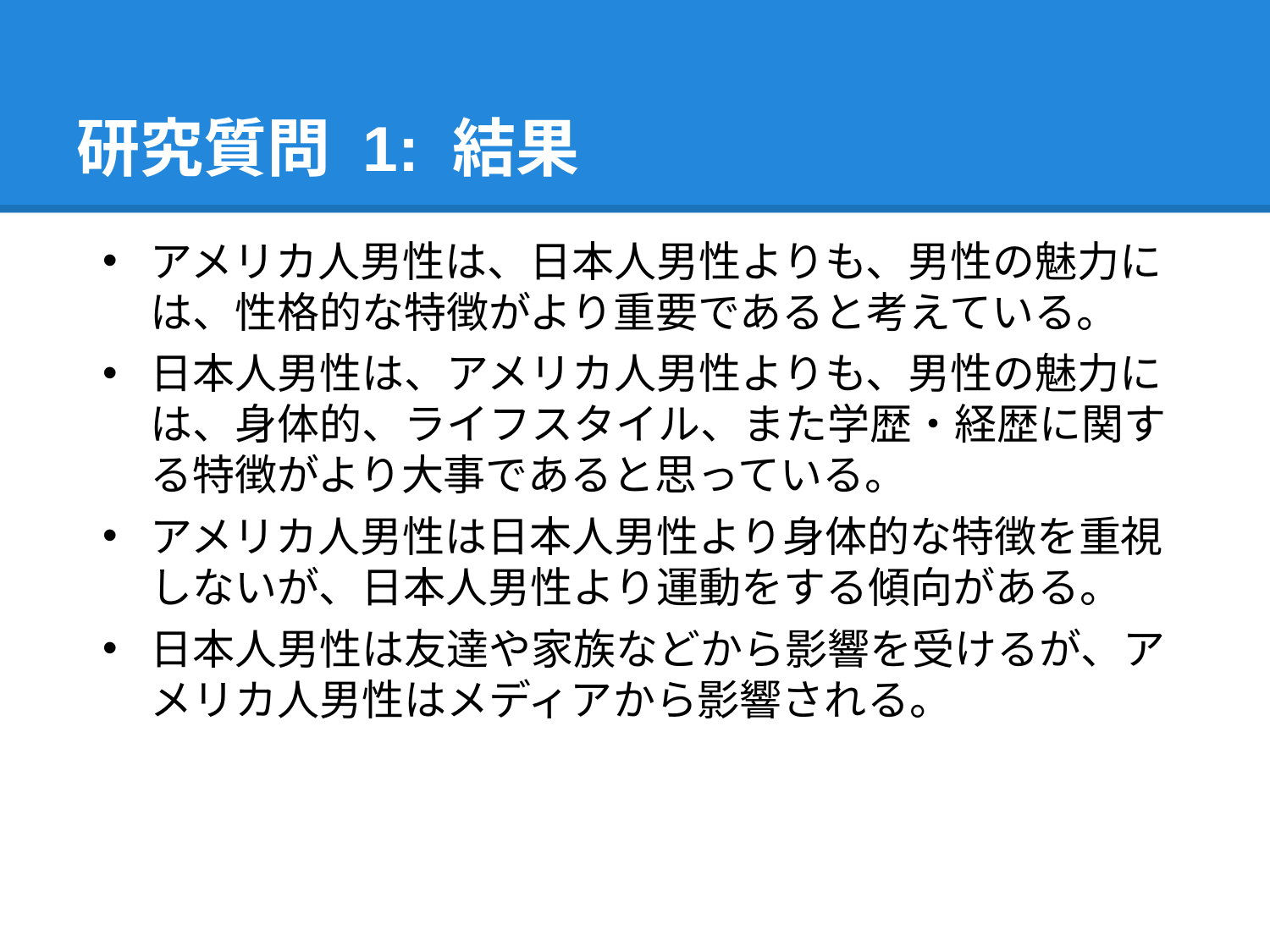

# 研究質問 1: 結果
アメリカ人男性は、日本人男性よりも、男性の魅力には、性格的な特徴がより重要であると考えている。
日本人男性は、アメリカ人男性よりも、男性の魅力には、身体的、ライフスタイル、また学歴・経歴に関する特徴がより大事であると思っている。
アメリカ人男性は日本人男性より身体的な特徴を重視しないが、日本人男性より運動をする傾向がある。
日本人男性は友達や家族などから影響を受けるが、アメリカ人男性はメディアから影響される。